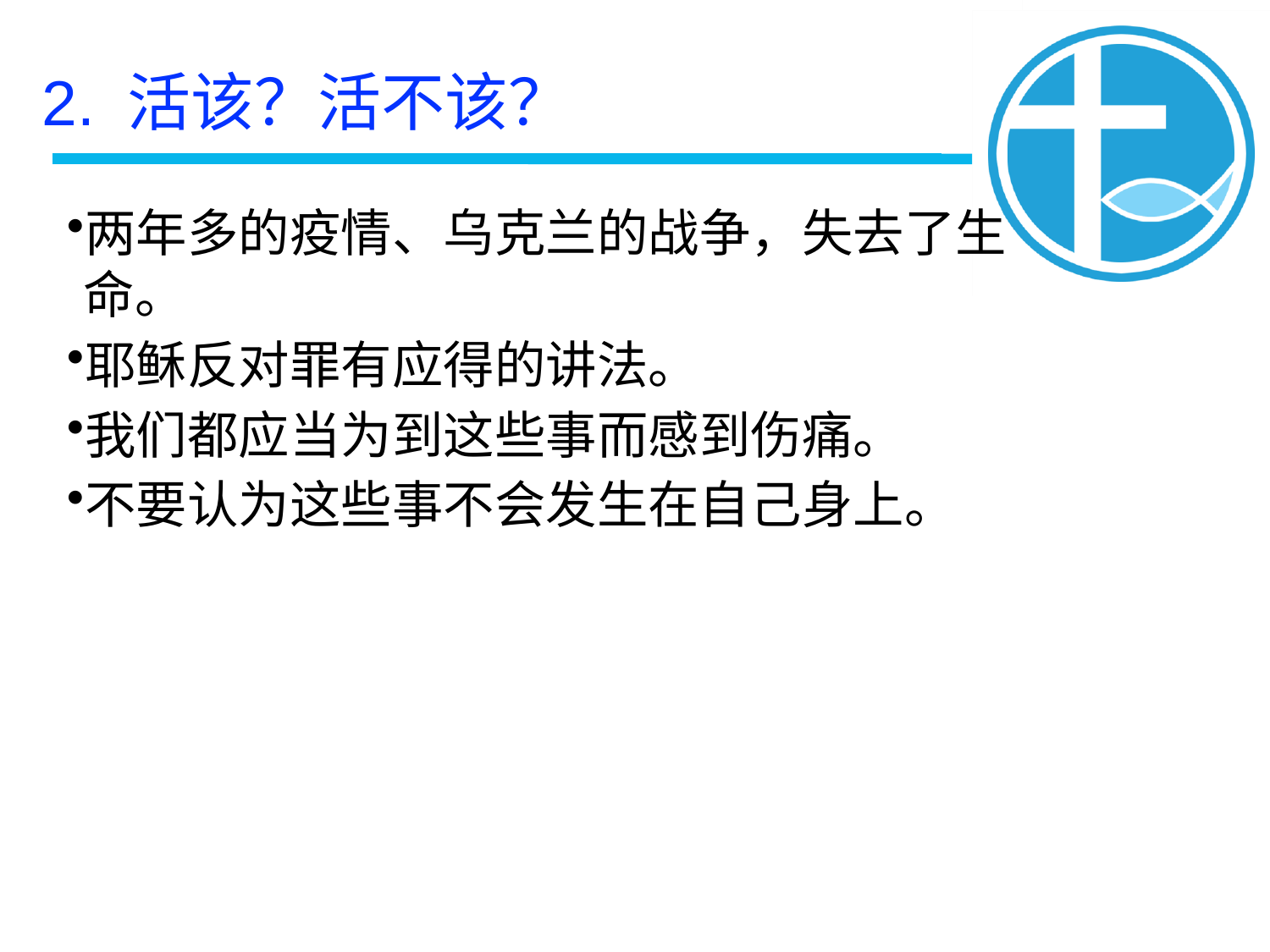

2. 活该？活不该？
两年多的疫情、乌克兰的战争，失去了生命。
耶稣反对罪有应得的讲法。
我们都应当为到这些事而感到伤痛。
不要认为这些事不会发生在自己身上。